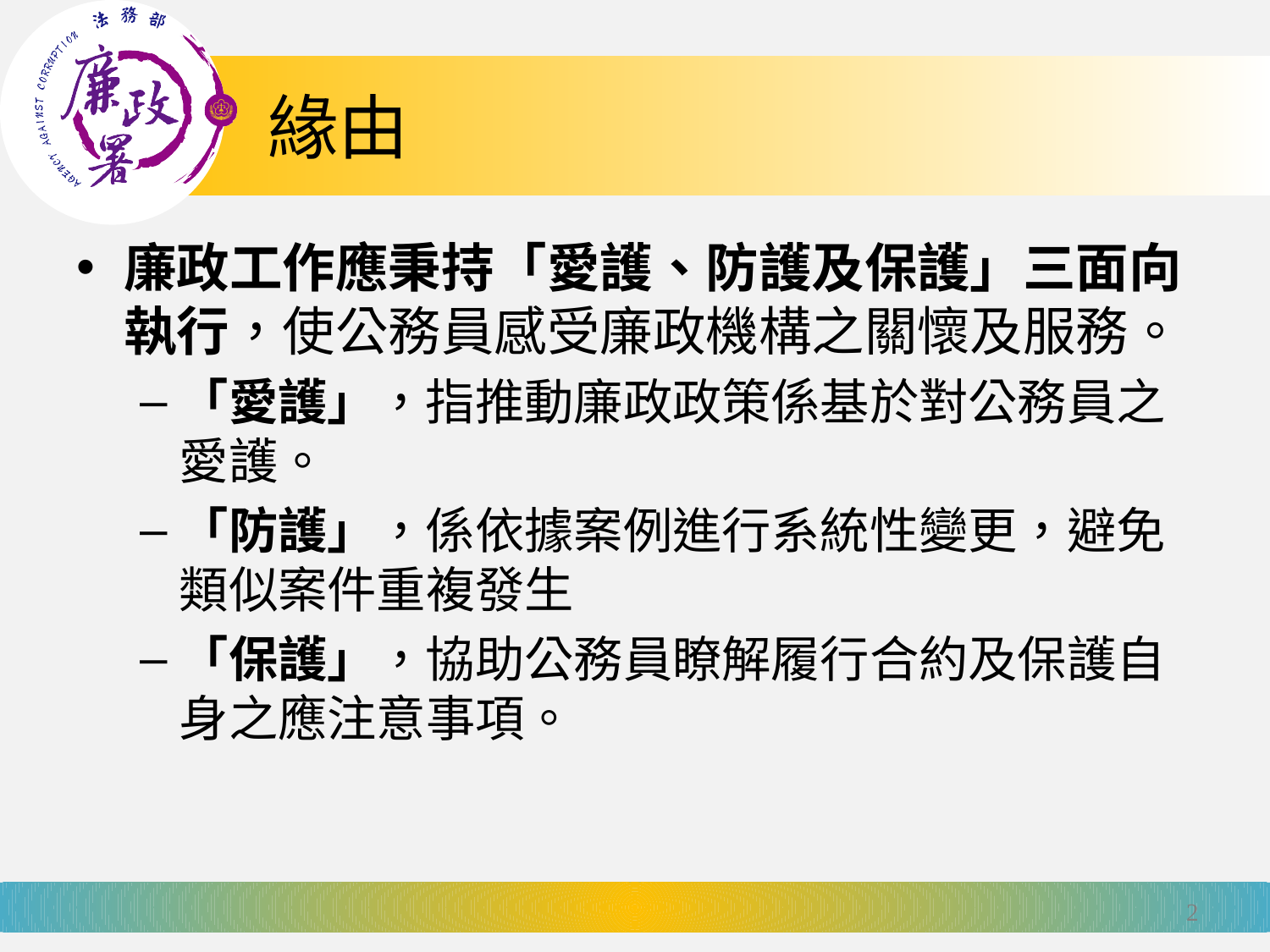

# 緣由
廉政工作應秉持「愛護、防護及保護」三面向執行，使公務員感受廉政機構之關懷及服務。
「愛護」，指推動廉政政策係基於對公務員之愛護。
「防護」，係依據案例進行系統性變更，避免類似案件重複發生
「保護」，協助公務員瞭解履行合約及保護自身之應注意事項。
2